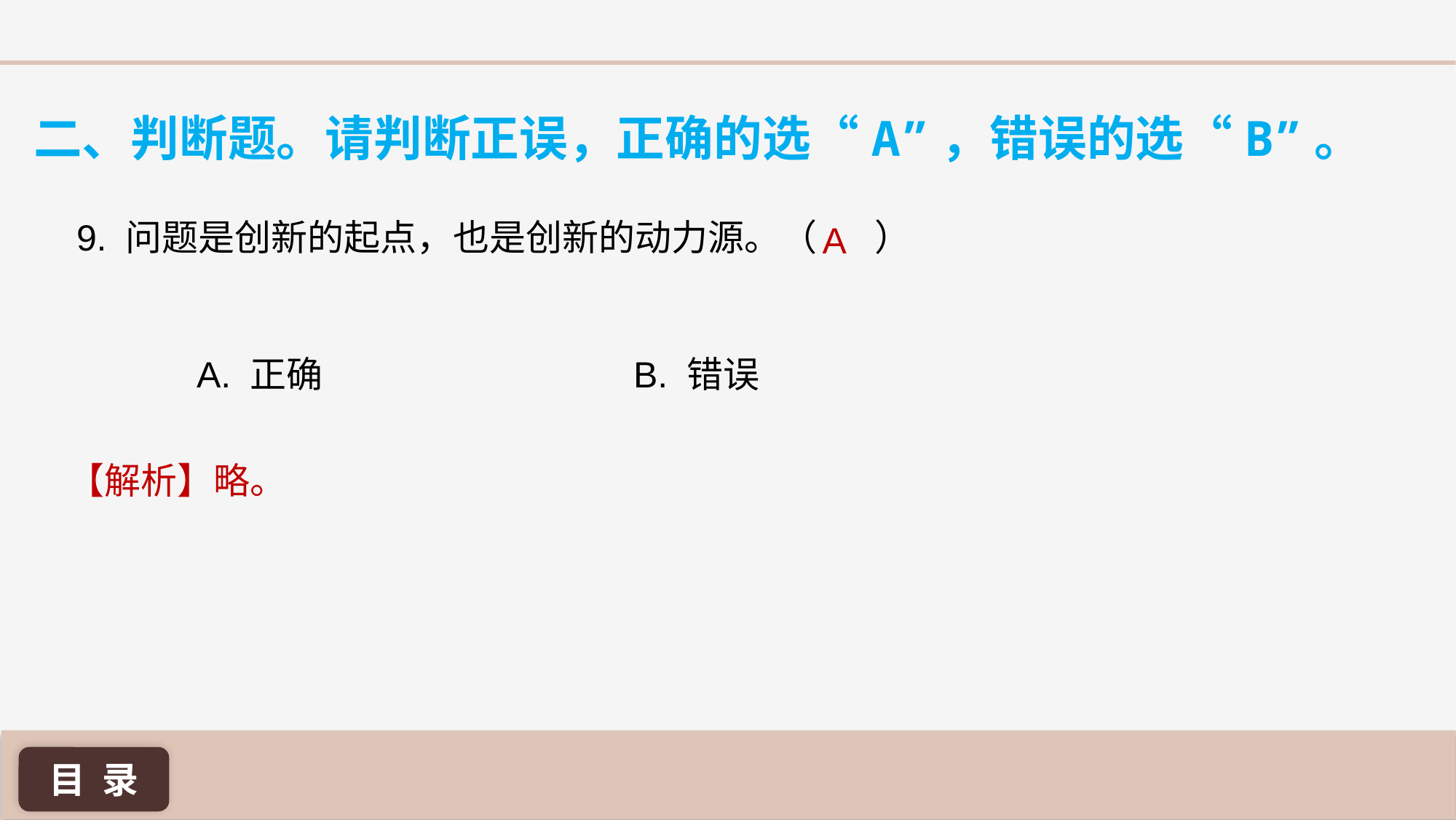

二、判断题。请判断正误，正确的选“A”，错误的选“B”。
A
9. 问题是创新的起点，也是创新的动力源。（       ）
A. 正确 			B. 错误
【解析】略。